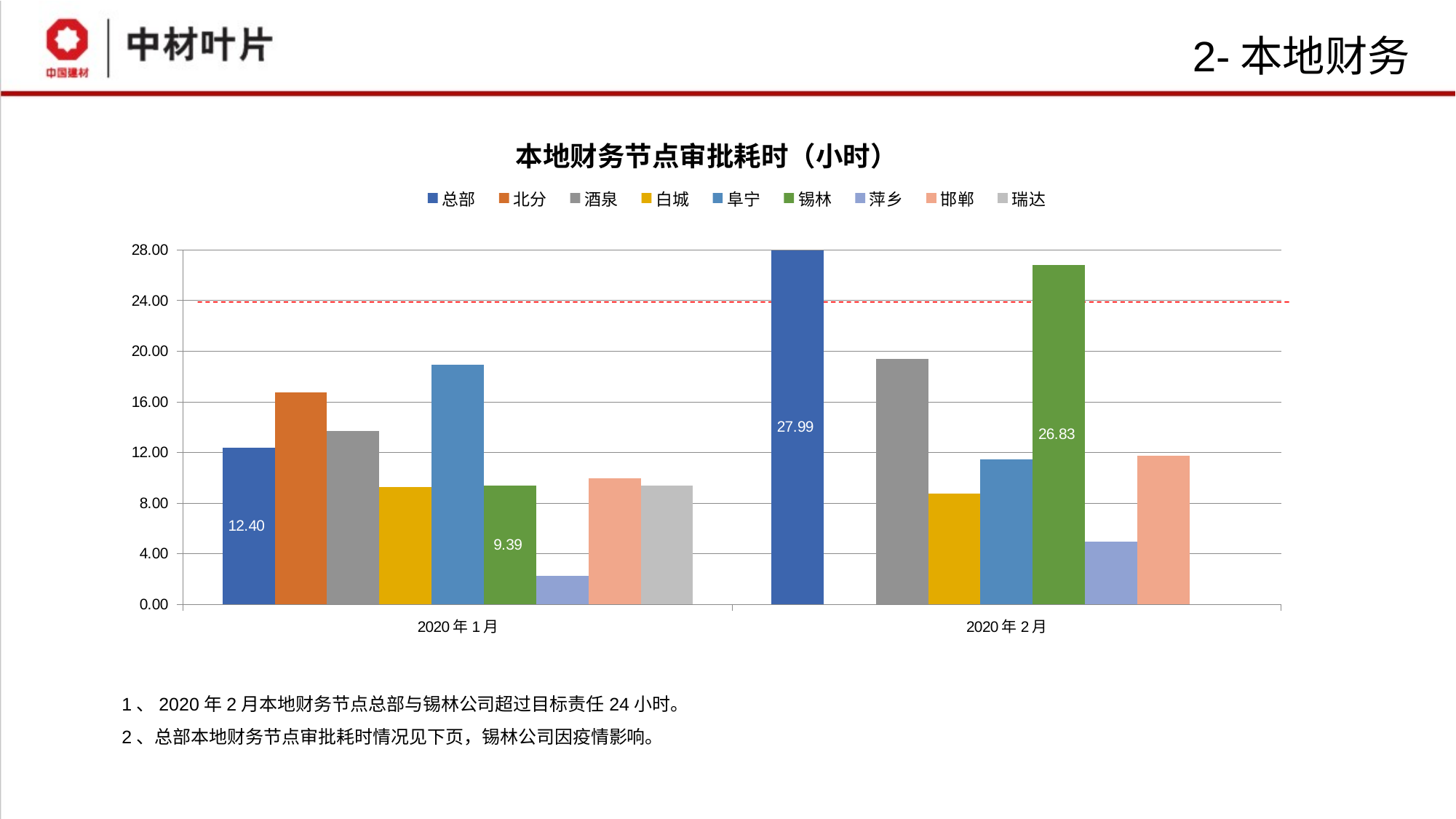

# 2-本地财务

### Chart: 本地财务节点审批耗时（小时）

| Category | 总部 | 北分 | 酒泉 | 白城 | 阜宁 | 锡林 | 萍乡 | 邯郸 | 瑞达 |
|---|---|---|---|---|---|---|---|---|---|
| 2020年1月 | 12.402105399796405 | 16.744398148177424 | 13.715115384612448 | 9.26581250000163 | 18.9208545377438 | 9.391252955084944 | 2.2421990740695037 | 9.951011396008722 | 9.380025839810747 |
| 2020年2月 | 27.98853535353714 | None | 19.37062777777668 | 8.7752681992374 | 11.43143981481553 | 26.832504708109763 | 4.96611111110542 | 11.749814814799365 | None |
1、2020年2月本地财务节点总部与锡林公司超过目标责任24小时。
2、总部本地财务节点审批耗时情况见下页，锡林公司因疫情影响。